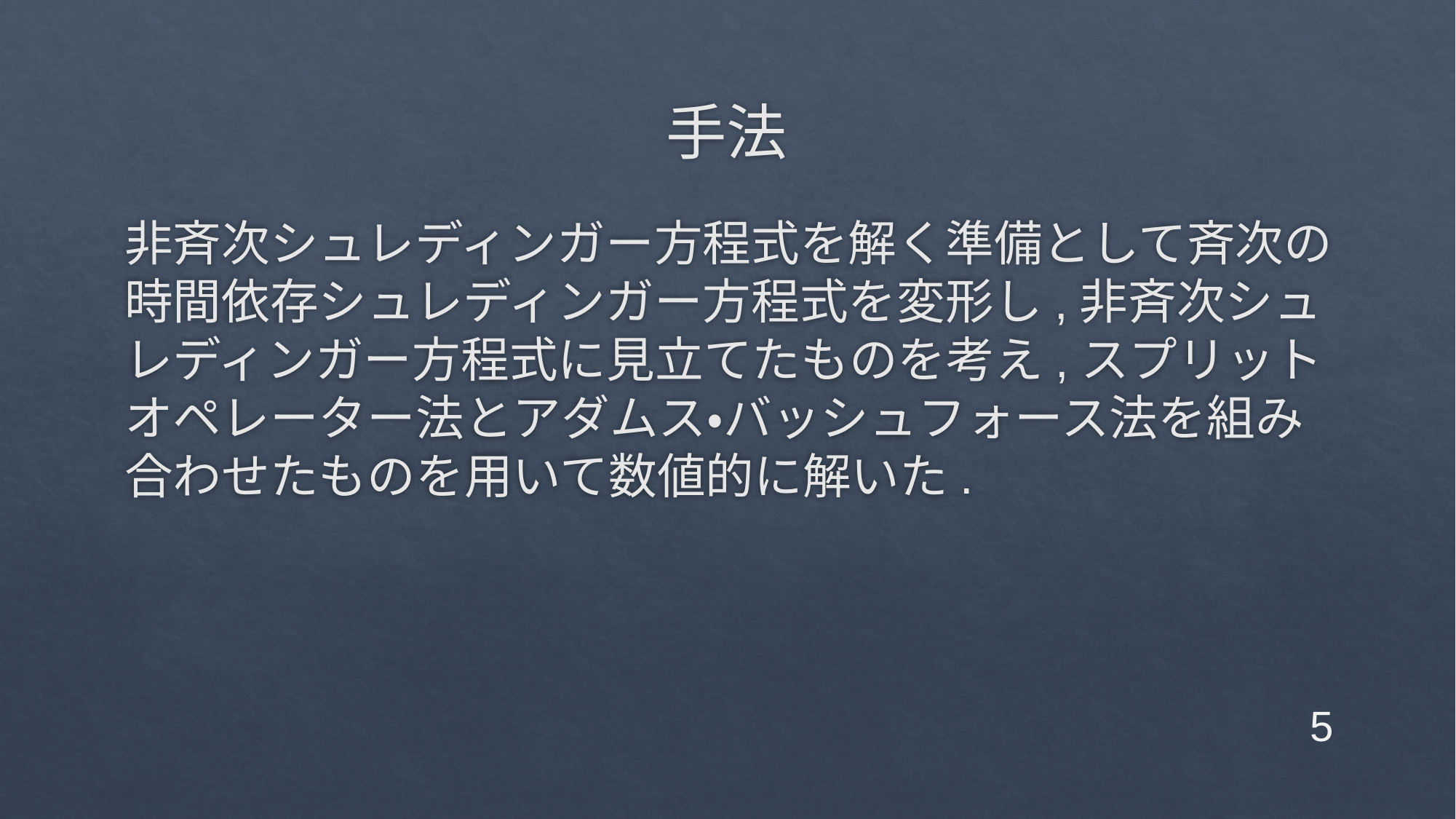

# 手法
非斉次シュレディンガー方程式を解く準備として斉次の時間依存シュレディンガー方程式を変形し,非斉次シュレディンガー方程式に見立てたものを考え,スプリットオペレーター法とアダムス・バッシュフォース法を組み合わせたものを用いて数値的に解いた.
5